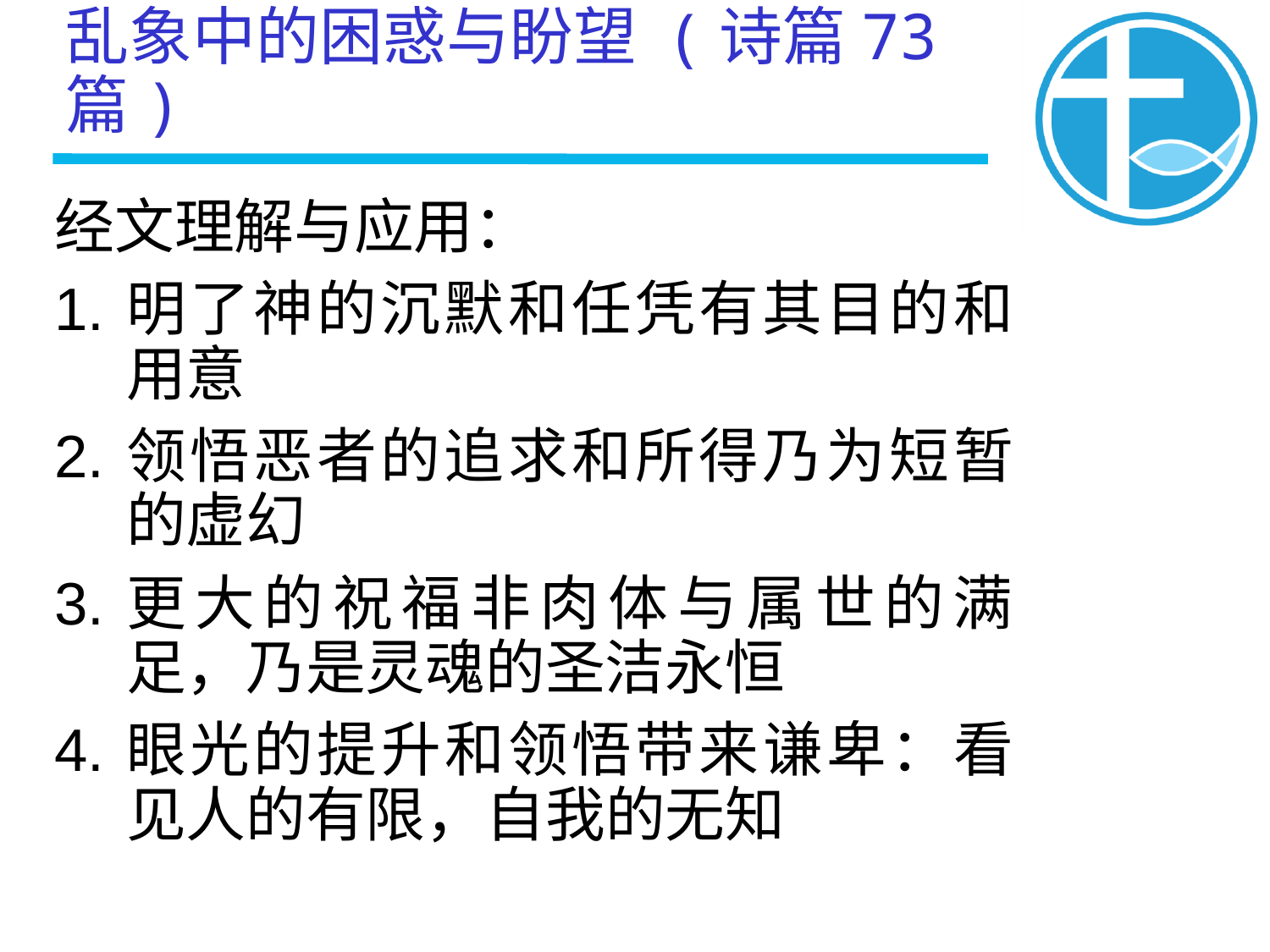

乱象中的困惑与盼望 (诗篇73篇)
经文理解与应用：
明了神的沉默和任凭有其目的和用意
领悟恶者的追求和所得乃为短暂的虚幻
更大的祝福非肉体与属世的满足，乃是灵魂的圣洁永恒
眼光的提升和领悟带来谦卑：看见人的有限，自我的无知